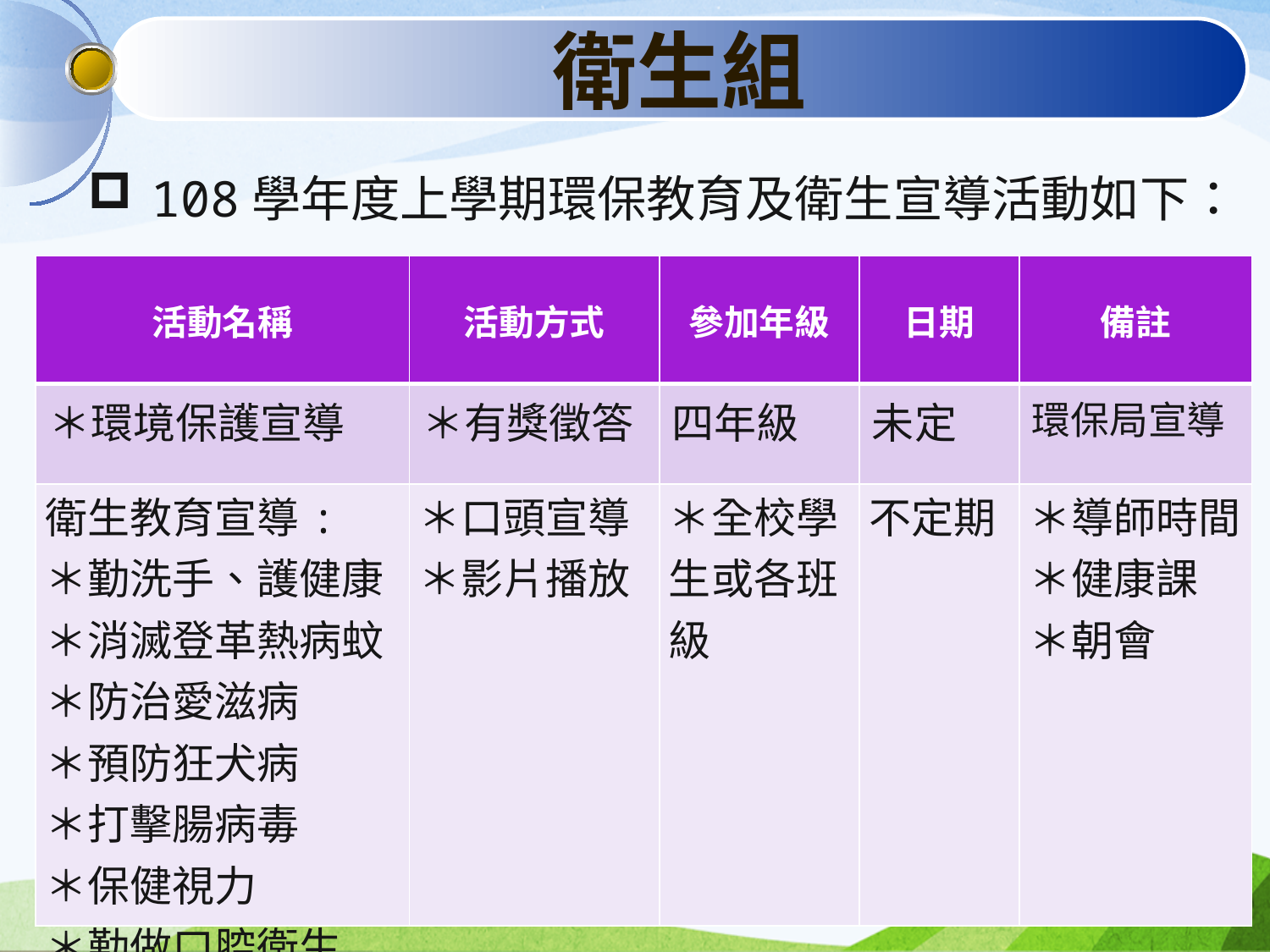

衛生組

108學年度上學期環保教育及衛生宣導活動如下：
| 活動名稱 | 活動方式 | 參加年級 | 日期 | 備註 |
| --- | --- | --- | --- | --- |
| ＊環境保護宣導 | ＊有獎徵答 | 四年級 | 未定 | 環保局宣導 |
| 衛生教育宣導: ＊勤洗手、護健康 ＊消滅登革熱病蚊 ＊防治愛滋病 ＊預防狂犬病 ＊打擊腸病毒 ＊保健視力 ＊勤做口腔衛生 | ＊口頭宣導 ＊影片播放 | ＊全校學生或各班級 | 不定期 | ＊導師時間 ＊健康課 ＊朝會 |